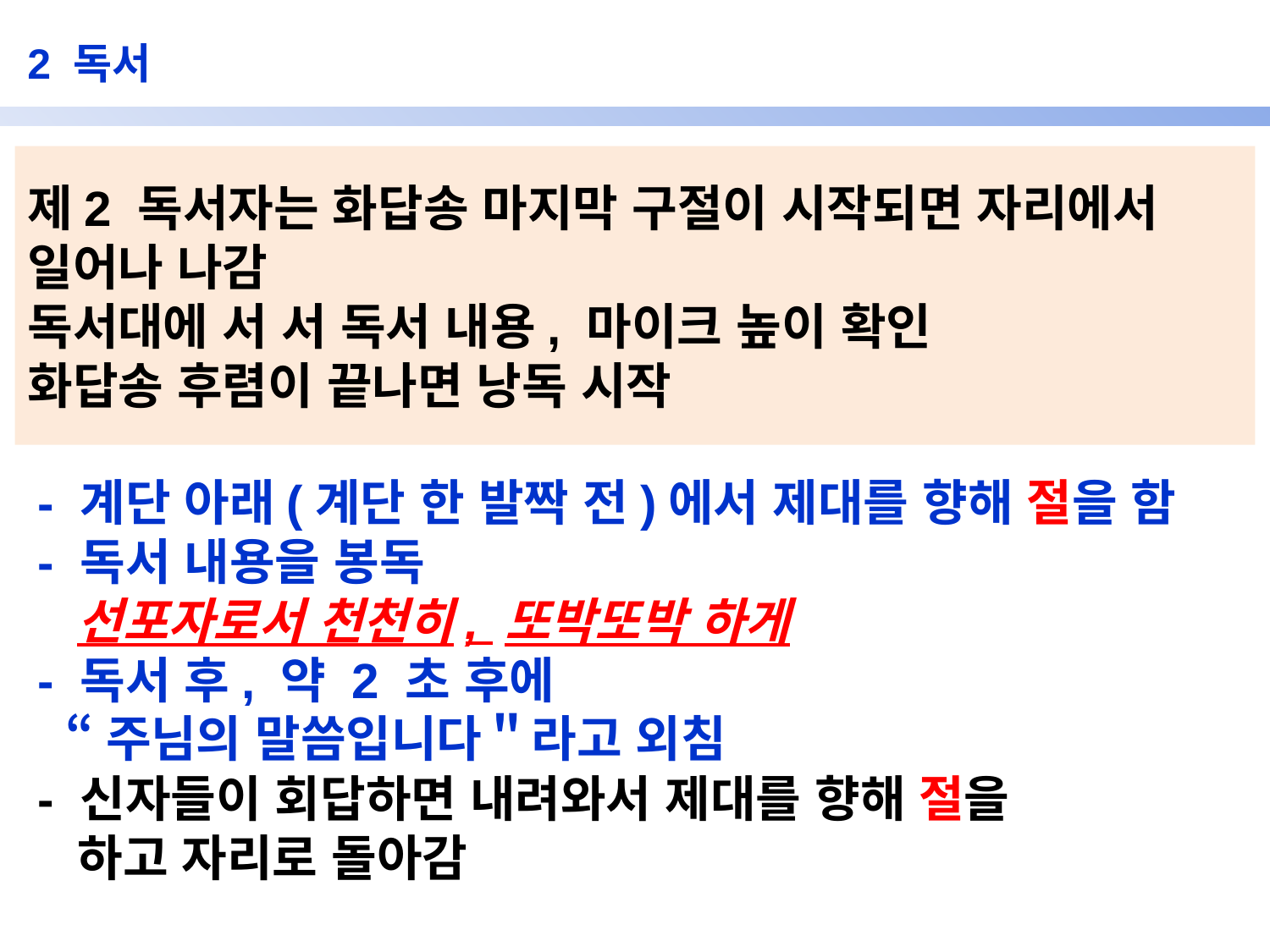

2 독서

제2 독서자는 화답송 마지막 구절이 시작되면 자리에서 일어나 나감
독서대에 서 서 독서 내용, 마이크 높이 확인
화답송 후렴이 끝나면 낭독 시작
- 계단 아래(계단 한 발짝 전)에서 제대를 향해 절을 함
- 독서 내용을 봉독
  선포자로서 천천히, 또박또박 하게
- 독서 후, 약 2 초 후에
  “주님의 말씀입니다＂라고 외침
- 신자들이 회답하면 내려와서 제대를 향해 절을
  하고 자리로 돌아감